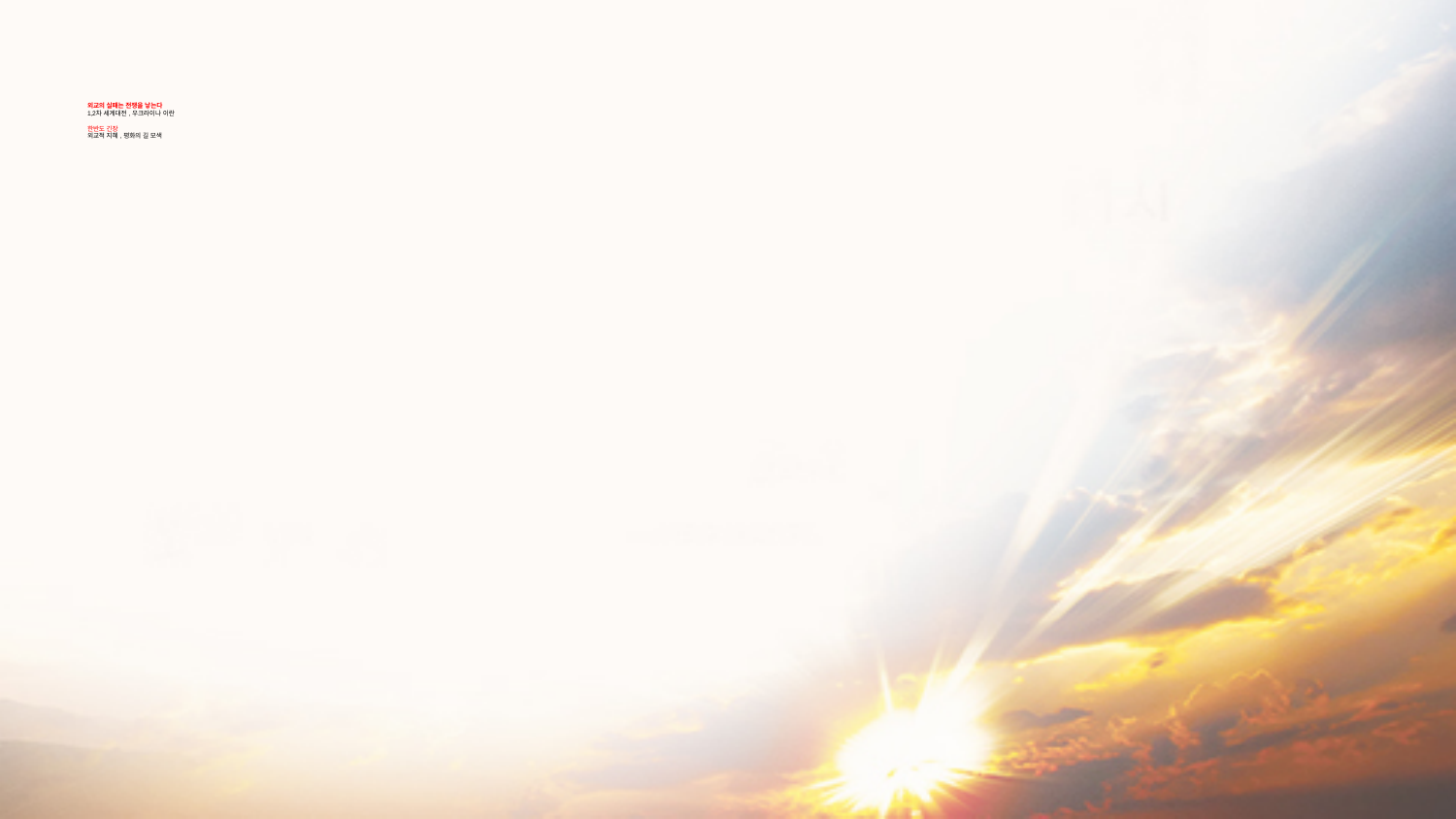

# 외교의 실패는 전쟁을 낳는다
1,2차 세계대전 , 우크라이나 이란
한반도 긴장
외교적 지혜 , 평화의 길 모색